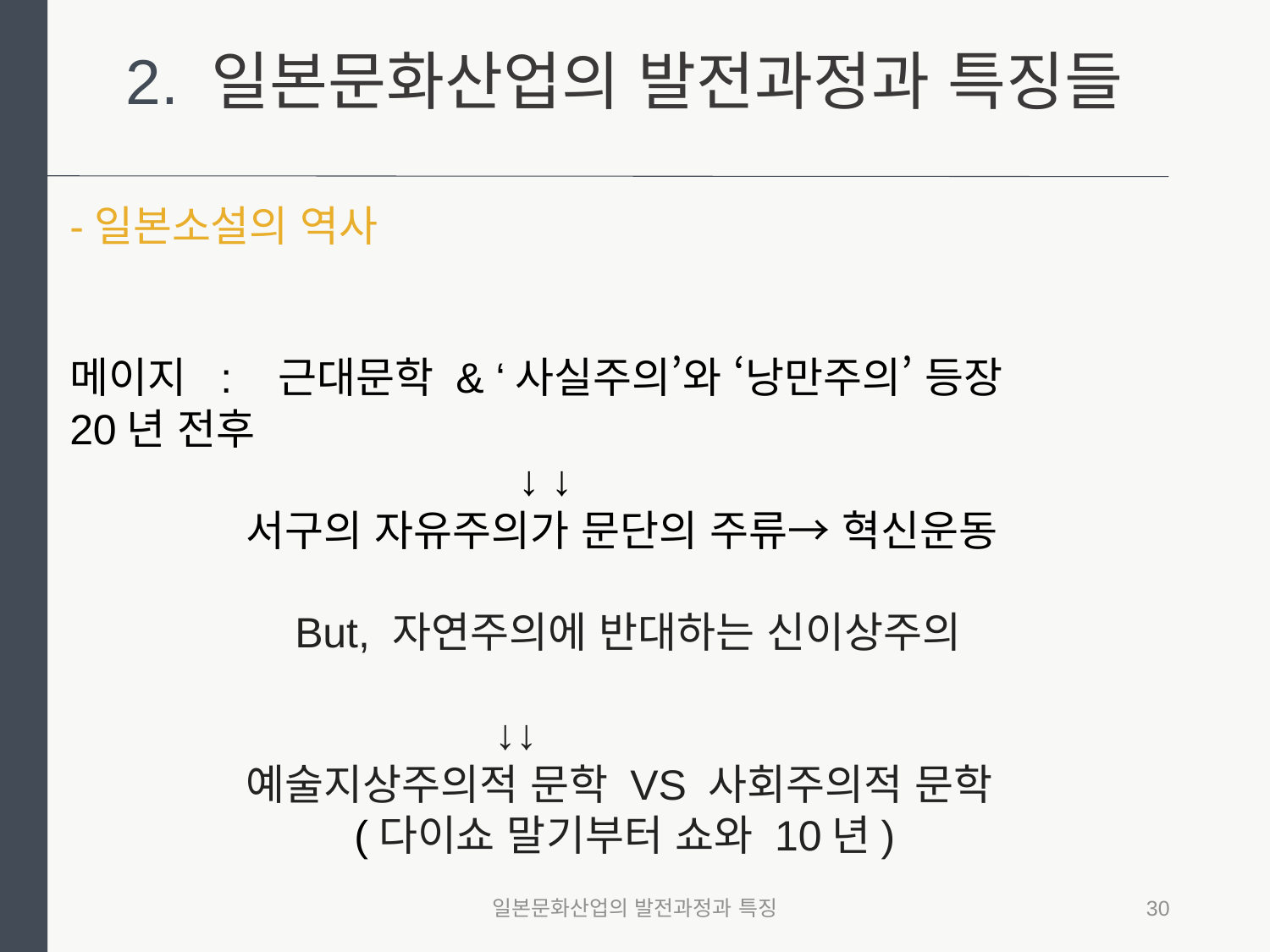

2. 일본문화산업의 발전과정과 특징들
-일본소설의 역사

메이지  :   근대문학 & ‘사실주의’와 ‘낭만주의’ 등장
20년 전후
                                      ↓ ↓
              서구의 자유주의가 문단의 주류→ 혁신운동

                   But, 자연주의에 반대하는 신이상주의

                                    ↓↓
              예술지상주의적 문학 VS 사회주의적 문학
                        (다이쇼 말기부터 쇼와 10년)
일본문화산업의 발전과정과 특징
30